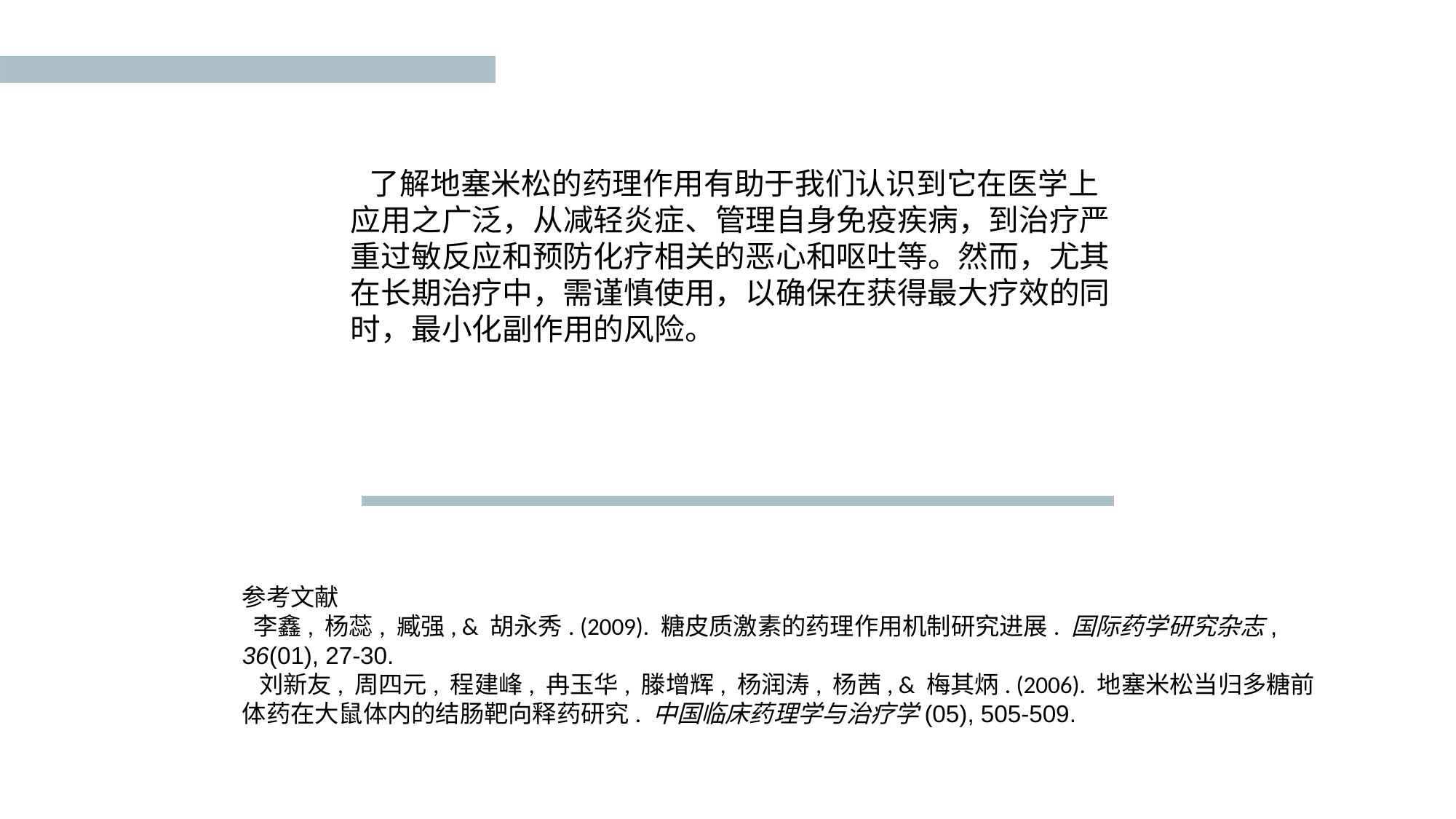

了解地塞米松的药理作用有助于我们认识到它在医学上应用之广泛，从减轻炎症、管理自身免疫疾病，到治疗严重过敏反应和预防化疗相关的恶心和呕吐等。然而，尤其在长期治疗中，需谨慎使用，以确保在获得最大疗效的同时，最小化副作用的风险。

参考文献 李鑫, 杨蕊, 臧强, & 胡永秀. (2009). 糖皮质激素的药理作用机制研究进展. 国际药学研究杂志, 36(01), 27-30.
  刘新友, 周四元, 程建峰, 冉玉华, 滕增辉, 杨润涛, 杨茜, & 梅其炳. (2006). 地塞米松当归多糖前体药在大鼠体内的结肠靶向释药研究. 中国临床药理学与治疗学(05), 505-509.